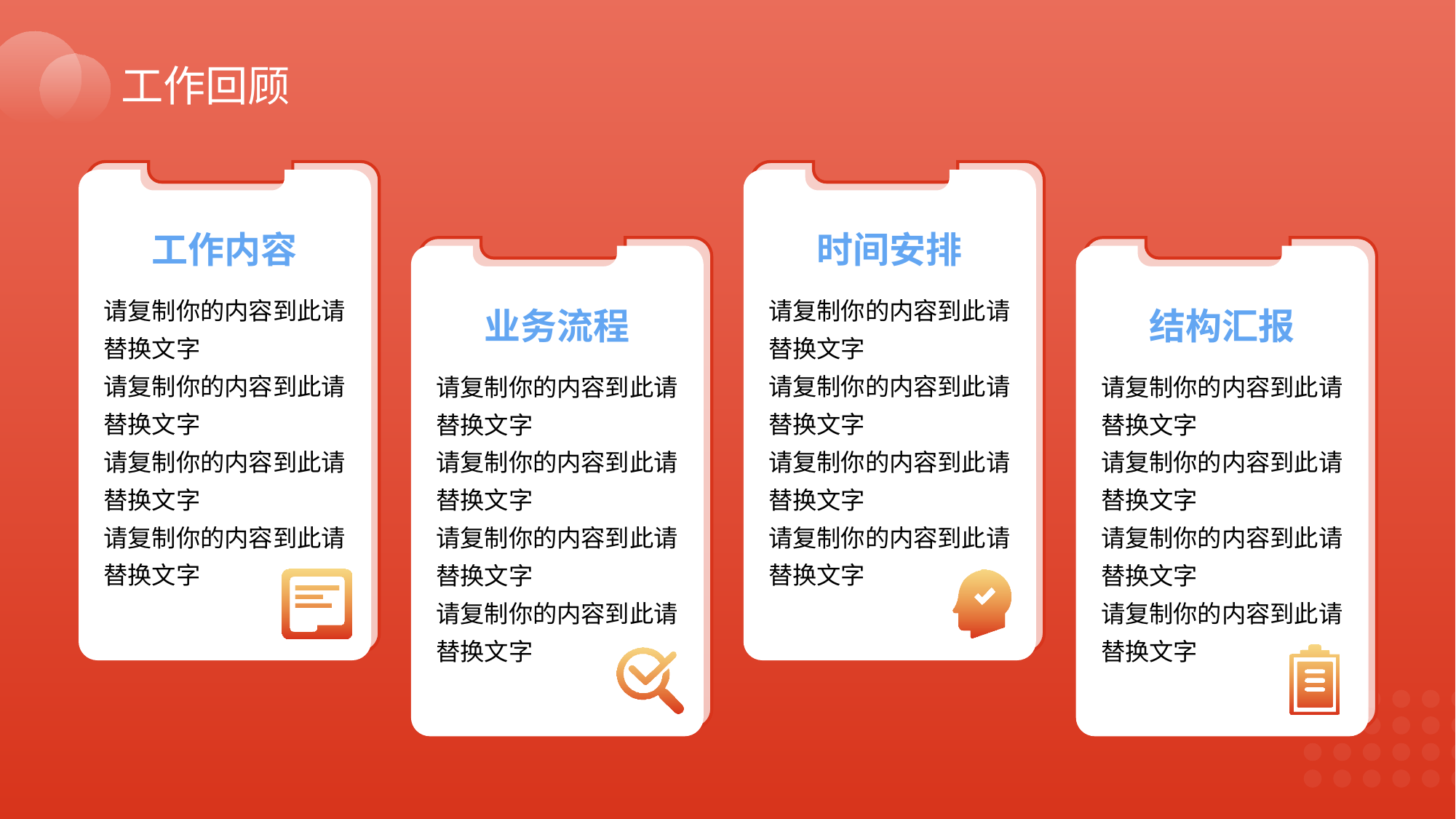

工作回顾

工作内容
时间安排

请复制你的内容到此请替换文字
请复制你的内容到此请替换文字
请复制你的内容到此请替换文字
请复制你的内容到此请替换文字

请复制你的内容到此请替换文字
请复制你的内容到此请替换文字
请复制你的内容到此请替换文字
请复制你的内容到此请替换文字

业务流程
结构汇报
请复制你的内容到此请替换文字
请复制你的内容到此请替换文字
请复制你的内容到此请替换文字
请复制你的内容到此请替换文字

请复制你的内容到此请替换文字
请复制你的内容到此请替换文字
请复制你的内容到此请替换文字
请复制你的内容到此请替换文字